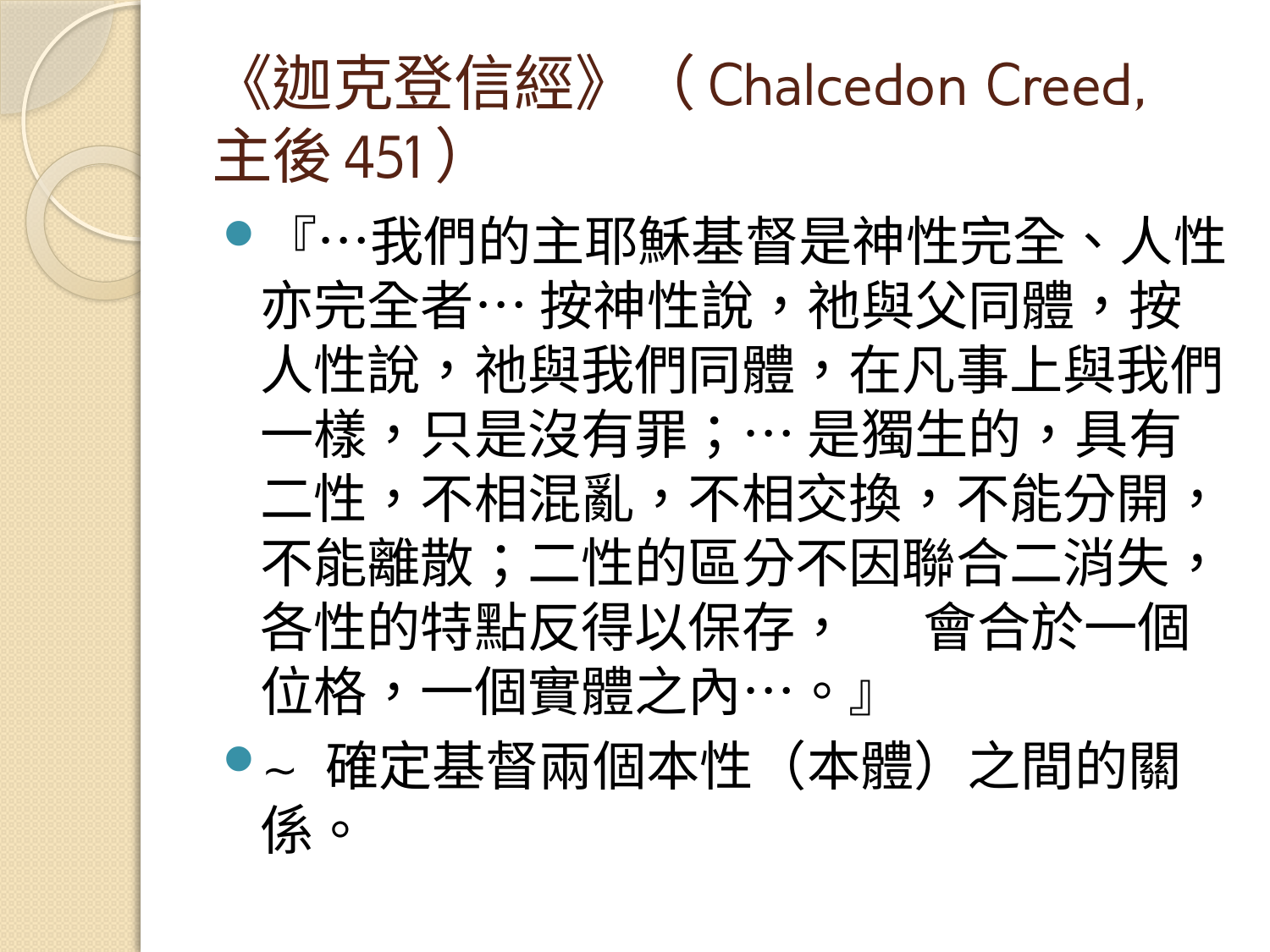

# 《迦克登信經》（Chalcedon Creed, 主後451）
『…我們的主耶穌基督是神性完全、人性亦完全者… 按神性說，祂與父同體，按人性說，祂與我們同體，在凡事上與我們一樣，只是沒有罪；… 是獨生的，具有二性，不相混亂，不相交換，不能分開，不能離散；二性的區分不因聯合二消失，各性的特點反得以保存，	     會合於一個位格，一個實體之內…。』
~ 確定基督兩個本性（本體）之間的關係。